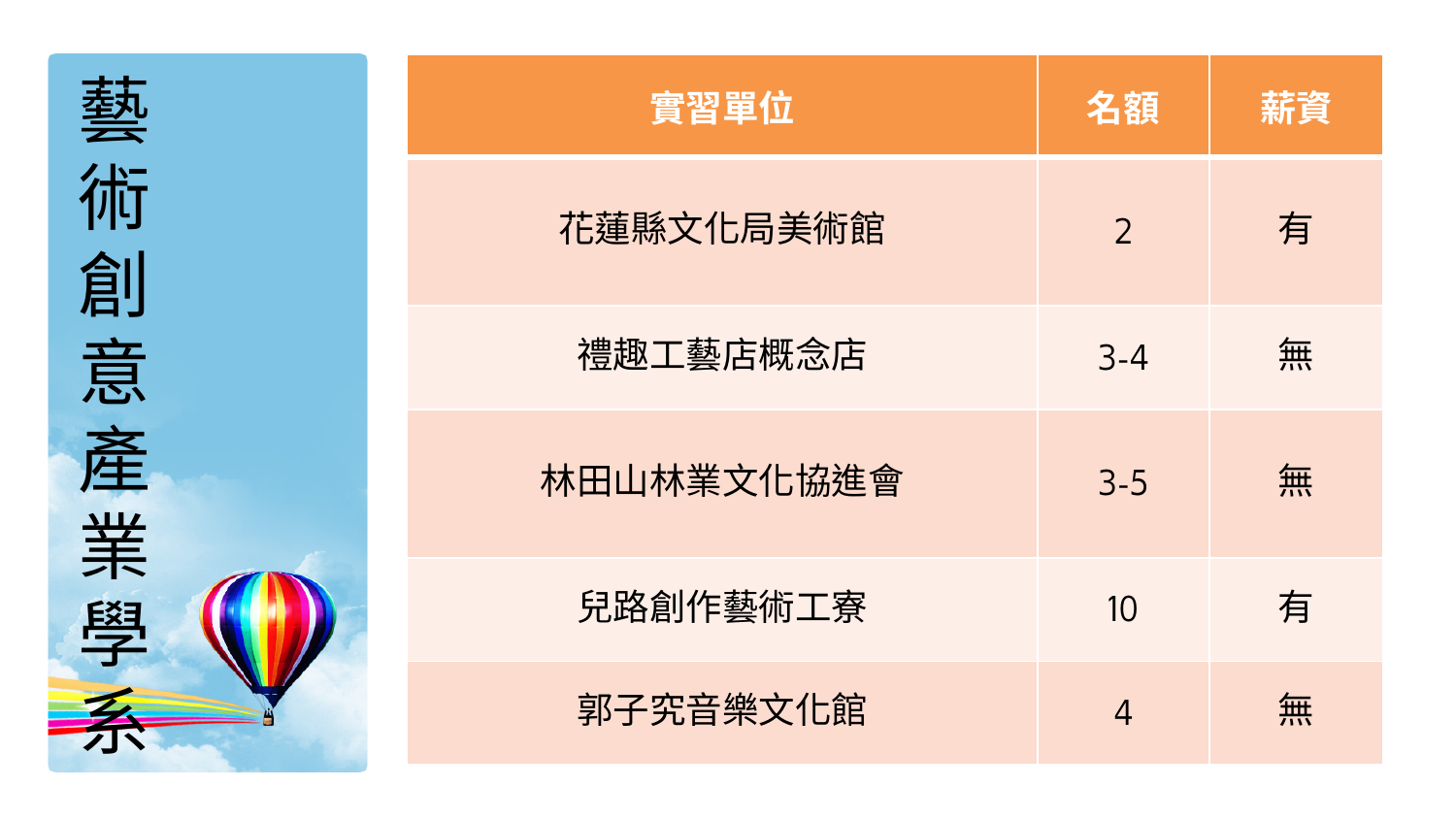

| 實習單位 | 名額 | 薪資 |
| --- | --- | --- |
| 花蓮縣文化局美術館 | 2 | 有 |
| 禮趣工藝店概念店 | 3-4 | 無 |
| 林田山林業文化協進會 | 3-5 | 無 |
| 兒路創作藝術工寮 | 10 | 有 |
| 郭子究音樂文化館 | 4 | 無 |
# 藝 術 創 意 產 業 學 系